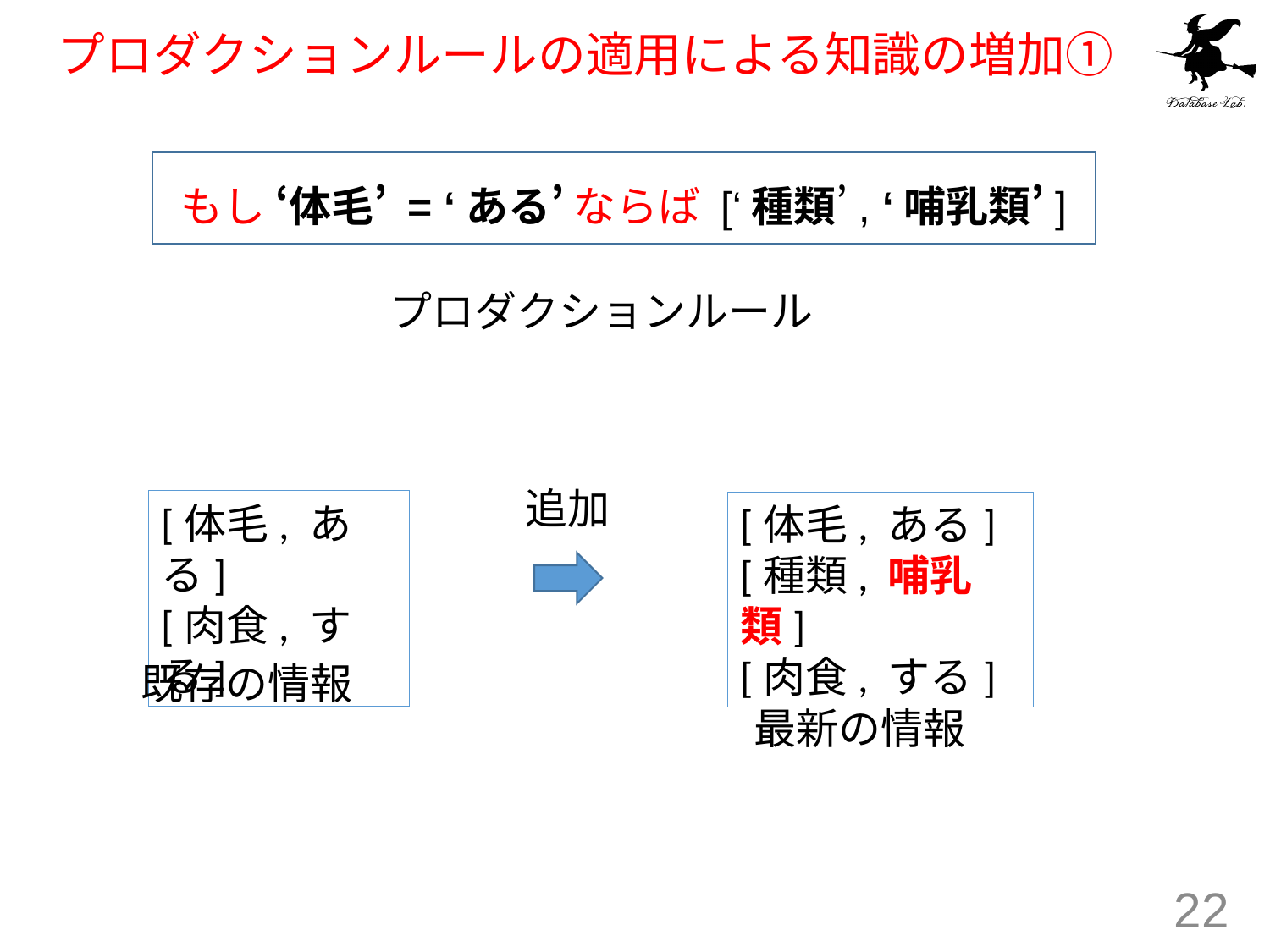

# プロダクションルールの適用による知識の増加①

もし ‘体毛’ = ‘ある’ ならば [‘種類’, ‘哺乳類’]
プロダクションルール
追加
[体毛, ある]
[肉食, する]
[体毛, ある]
[種類, 哺乳類]
[肉食, する]

既存の情報
最新の情報
22